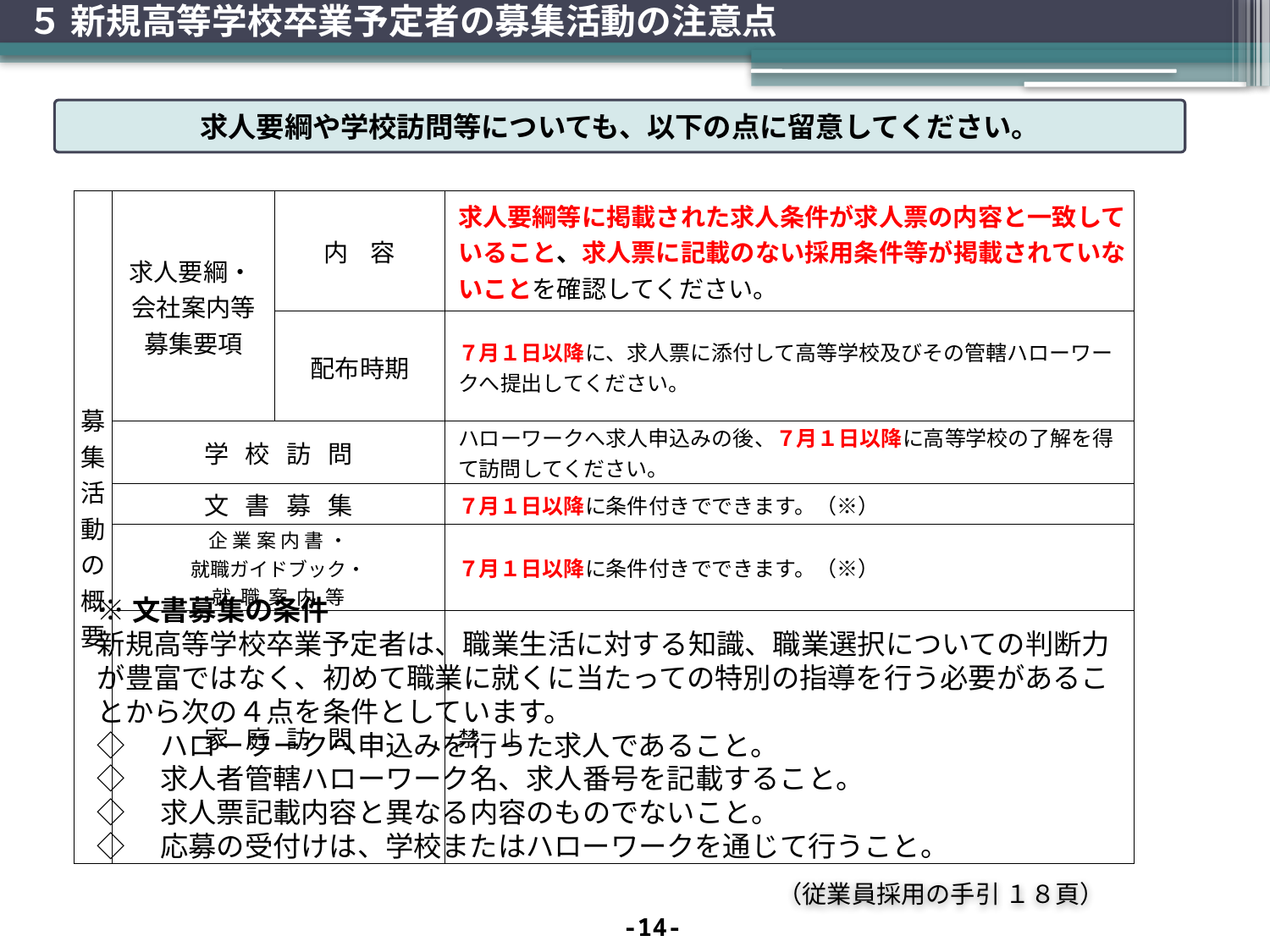

# ５ 新規高等学校卒業予定者の募集活動の注意点
求人要綱や学校訪問等についても、以下の点に留意してください。
| 募集活動の概要 | 求人要綱・ 会社案内等 募集要項 | 内 容 | 求人要綱等に掲載された求人条件が求人票の内容と一致していること、求人票に記載のない採用条件等が掲載されていないことを確認してください。 |
| --- | --- | --- | --- |
|  |  | 配布時期 | ７月１日以降に、求人票に添付して高等学校及びその管轄ハローワークへ提出してください。 |
|  | 学 校 訪 問 |  | ハローワークへ求人申込みの後、７月１日以降に高等学校の了解を得て訪問してください。 |
|  | 文 書 募 集 |  | ７月１日以降に条件付きでできます。（※） |
|  | 企 業 案 内 書 ・ 就職ガイドブック・ 就 職 案 内 等 |  | ７月１日以降に条件付きでできます。（※） |
|  | 家 庭 訪 問 |  | 禁　止 |
※文書募集の条件
新規高等学校卒業予定者は、職業生活に対する知識、職業選択についての判断力が豊富ではなく、初めて職業に就くに当たっての特別の指導を行う必要があることから次の４点を条件としています。
◇　ハローワークへ申込みを行った求人であること。
◇　求人者管轄ハローワーク名、求人番号を記載すること。
◇　求人票記載内容と異なる内容のものでないこと。
◇　応募の受付けは、学校またはハローワークを通じて行うこと。
（従業員採用の手引 １８頁）
-14-